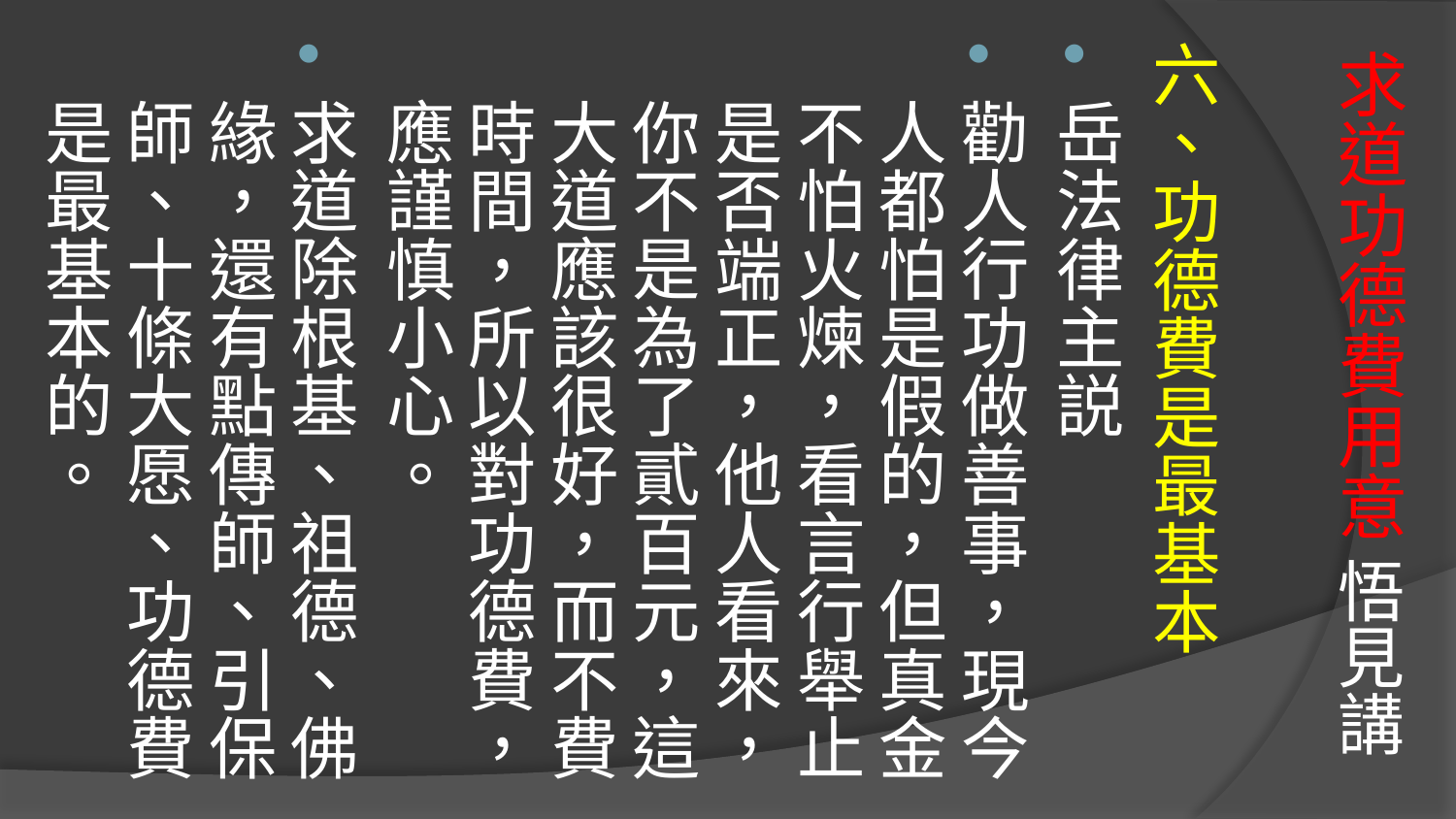

# 求道功德費用意 悟見講
六、功德費是最基本
岳法律主説
勸人行功做善事，現今人都怕是假的，但真金不怕火煉，看言行舉止是否端正，他人看來，你不是為了貳百元，這大道應該很好，而不費時間，所以對功德費，應謹慎小心。
求道除根基、祖德、佛緣，還有點傳師、引保師、十條大愿、功德費是最基本的。